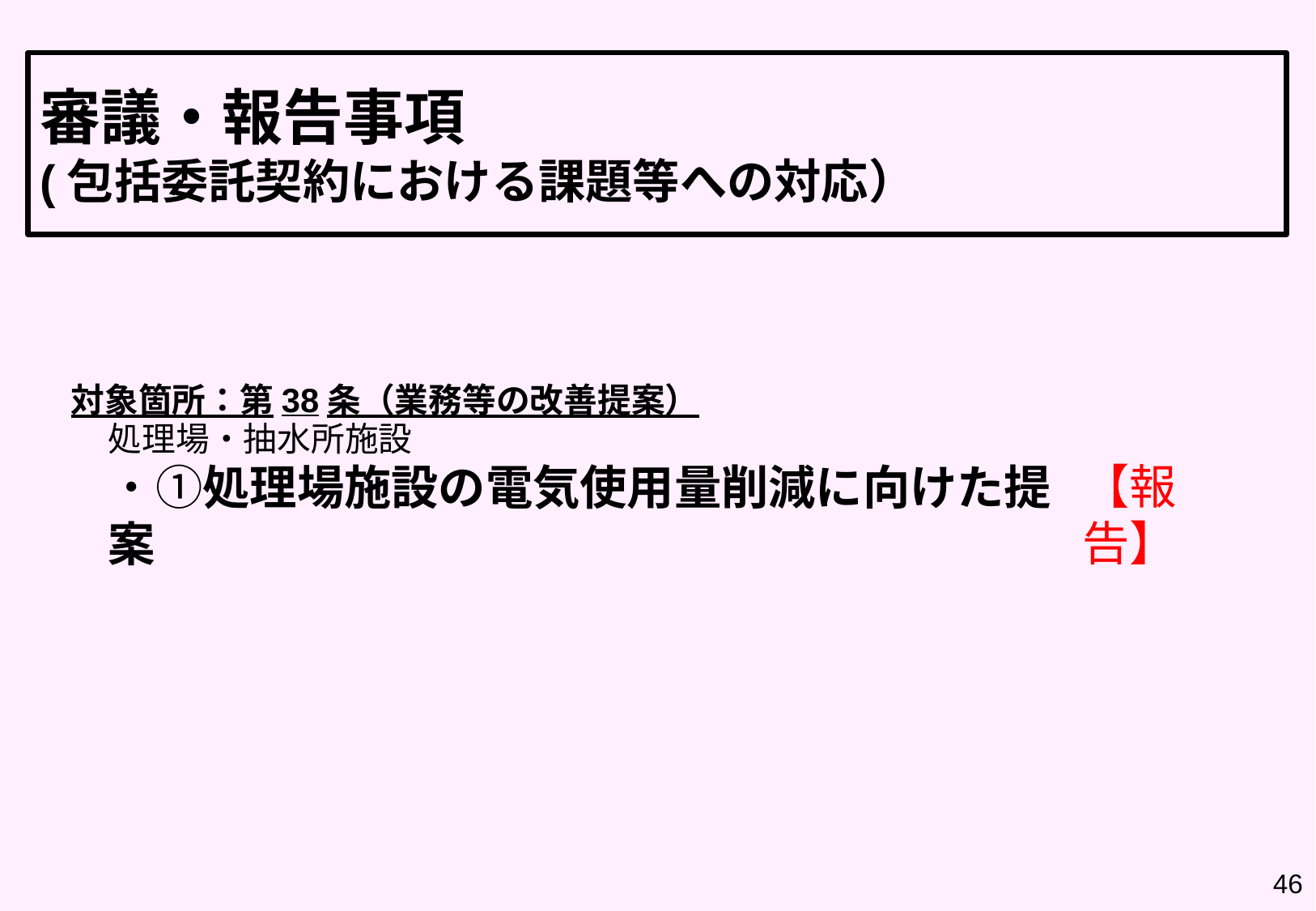

審議・報告事項
(包括委託契約における課題等への対応）
対象箇所：第38条（業務等の改善提案）
処理場・抽水所施設
・①処理場施設の電気使用量削減に向けた提案
【報告】
46